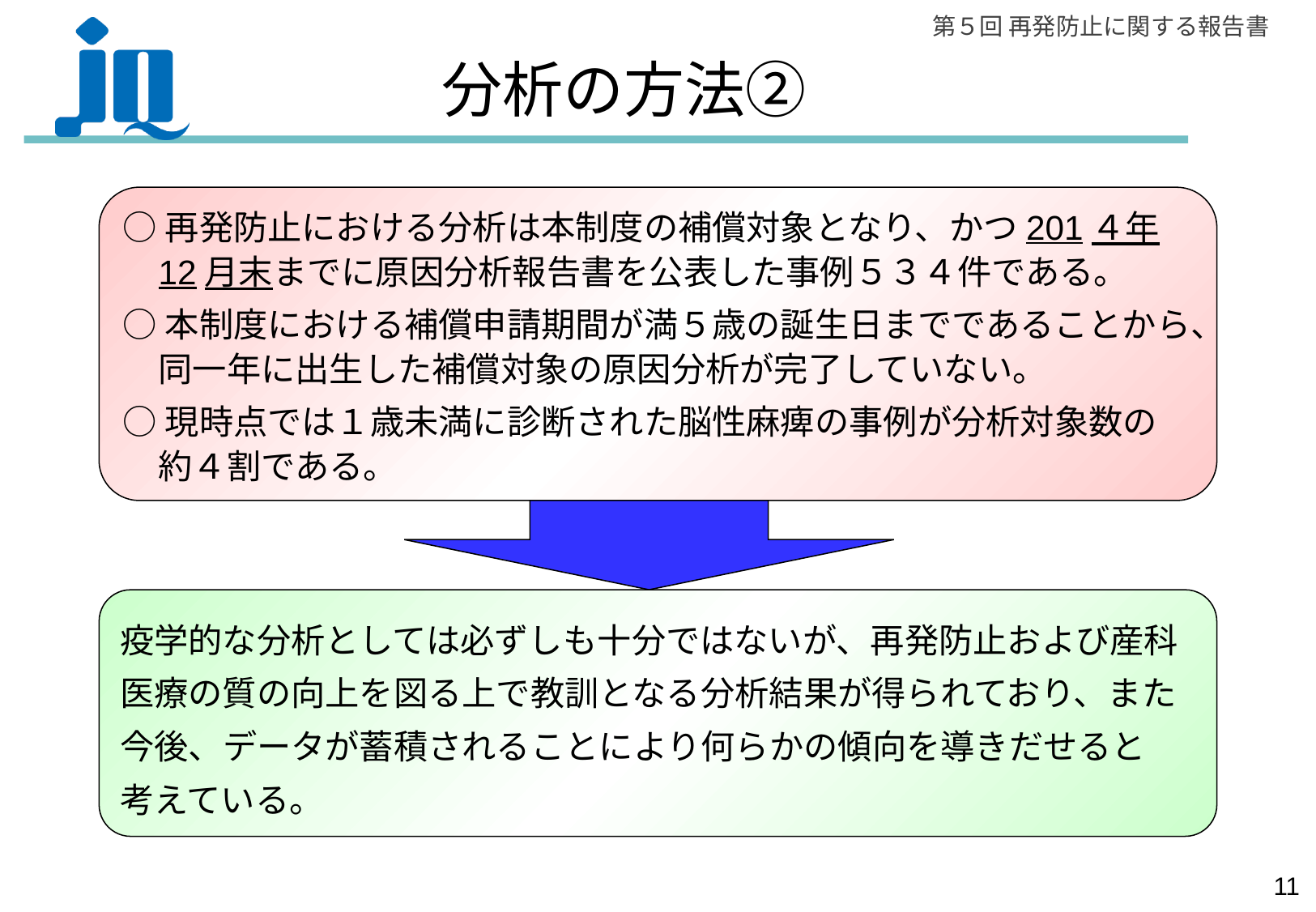

# 分析の方法②
○再発防止における分析は本制度の補償対象となり、かつ201４年12月末までに原因分析報告書を公表した事例５３４件である。
○本制度における補償申請期間が満５歳の誕生日までであることから、同一年に出生した補償対象の原因分析が完了していない。
○現時点では１歳未満に診断された脳性麻痺の事例が分析対象数の　約４割である。

疫学的な分析としては必ずしも十分ではないが、再発防止および産科医療の質の向上を図る上で教訓となる分析結果が得られており、また今後、データが蓄積されることにより何らかの傾向を導きだせると　考えている。
11